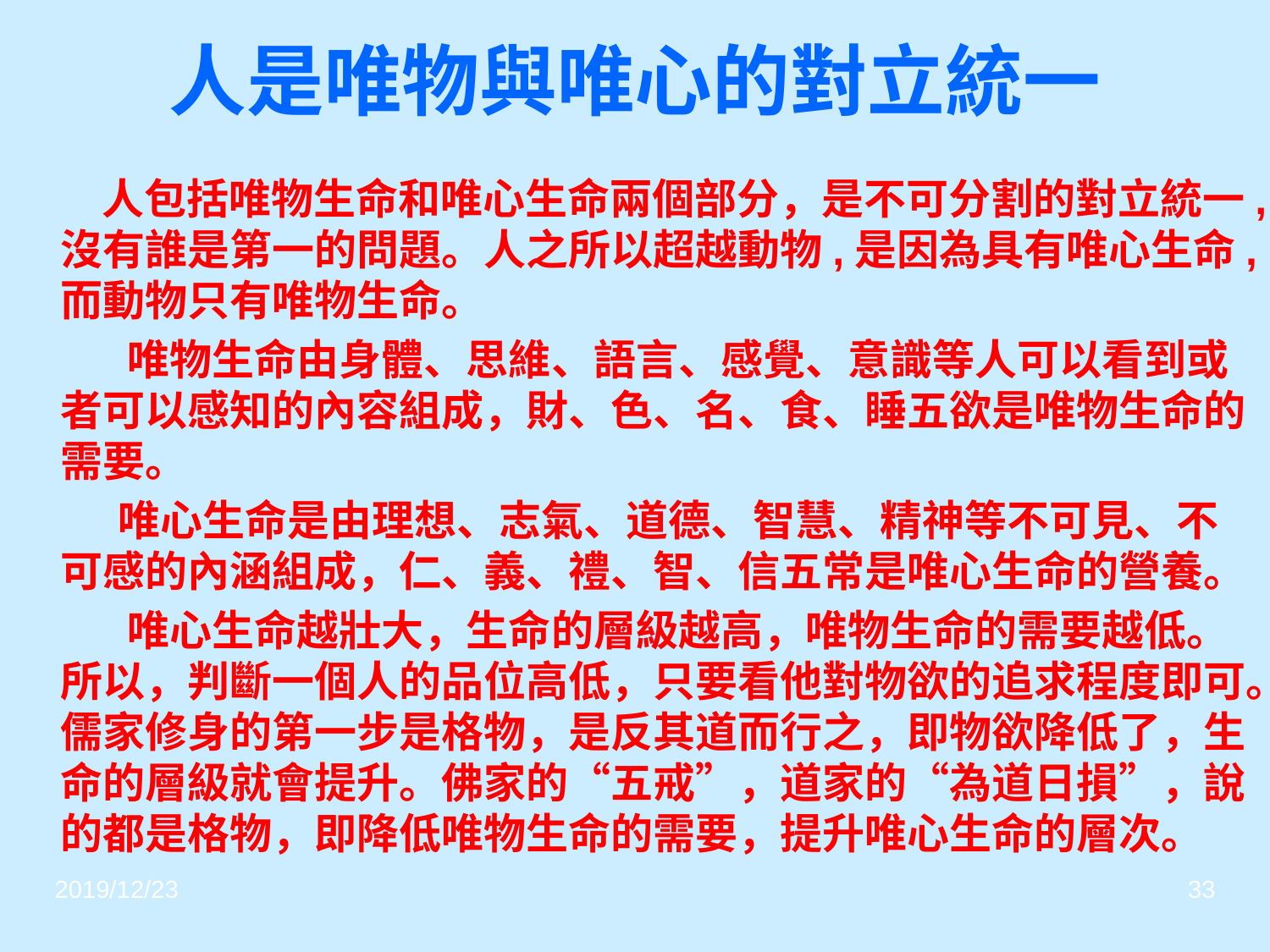

# 人是唯物與唯心的對立統一
            人包括唯物生命和唯心生命兩個部分，是不可分割的對立統一,沒有誰是第一的問題。人之所以超越動物,是因為具有唯心生命,而動物只有唯物生命。
      唯物生命由身體、思維、語言、感覺、意識等人可以看到或者可以感知的內容組成，財、色、名、食、睡五欲是唯物生命的需要。
     唯心生命是由理想、志氣、道德、智慧、精神等不可見、不可感的內涵組成，仁、義、禮、智、信五常是唯心生命的營養。
      唯心生命越壯大，生命的層級越高，唯物生命的需要越低。所以，判斷一個人的品位高低，只要看他對物欲的追求程度即可。儒家修身的第一步是格物，是反其道而行之，即物欲降低了，生命的層級就會提升。佛家的“五戒”，道家的“為道日損”，說的都是格物，即降低唯物生命的需要，提升唯心生命的層次。

2019/12/23
33